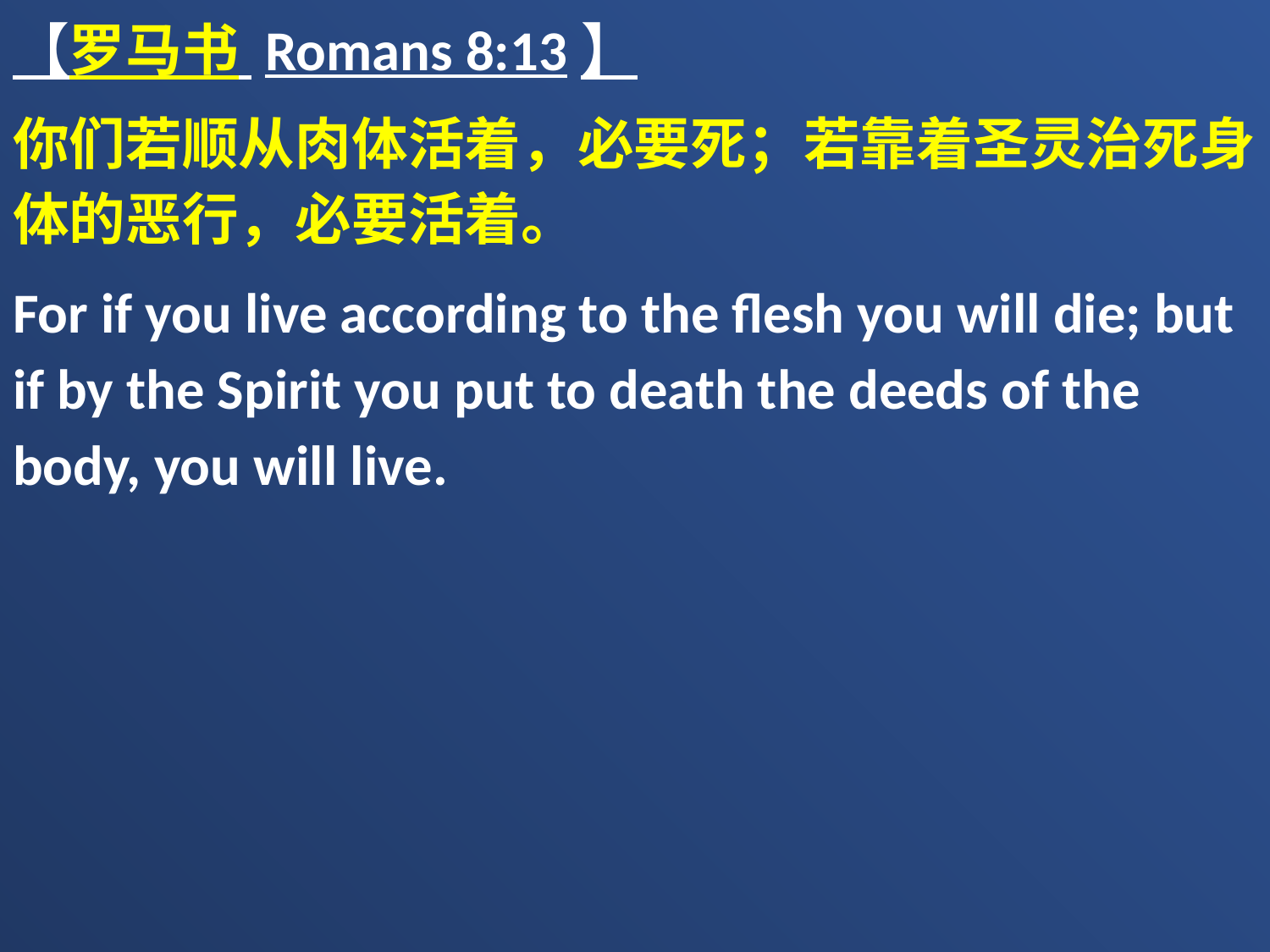

【罗马书 Romans 8:13】
你们若顺从肉体活着，必要死；若靠着圣灵治死身体的恶行，必要活着。
For if you live according to the flesh you will die; but if by the Spirit you put to death the deeds of the body, you will live.